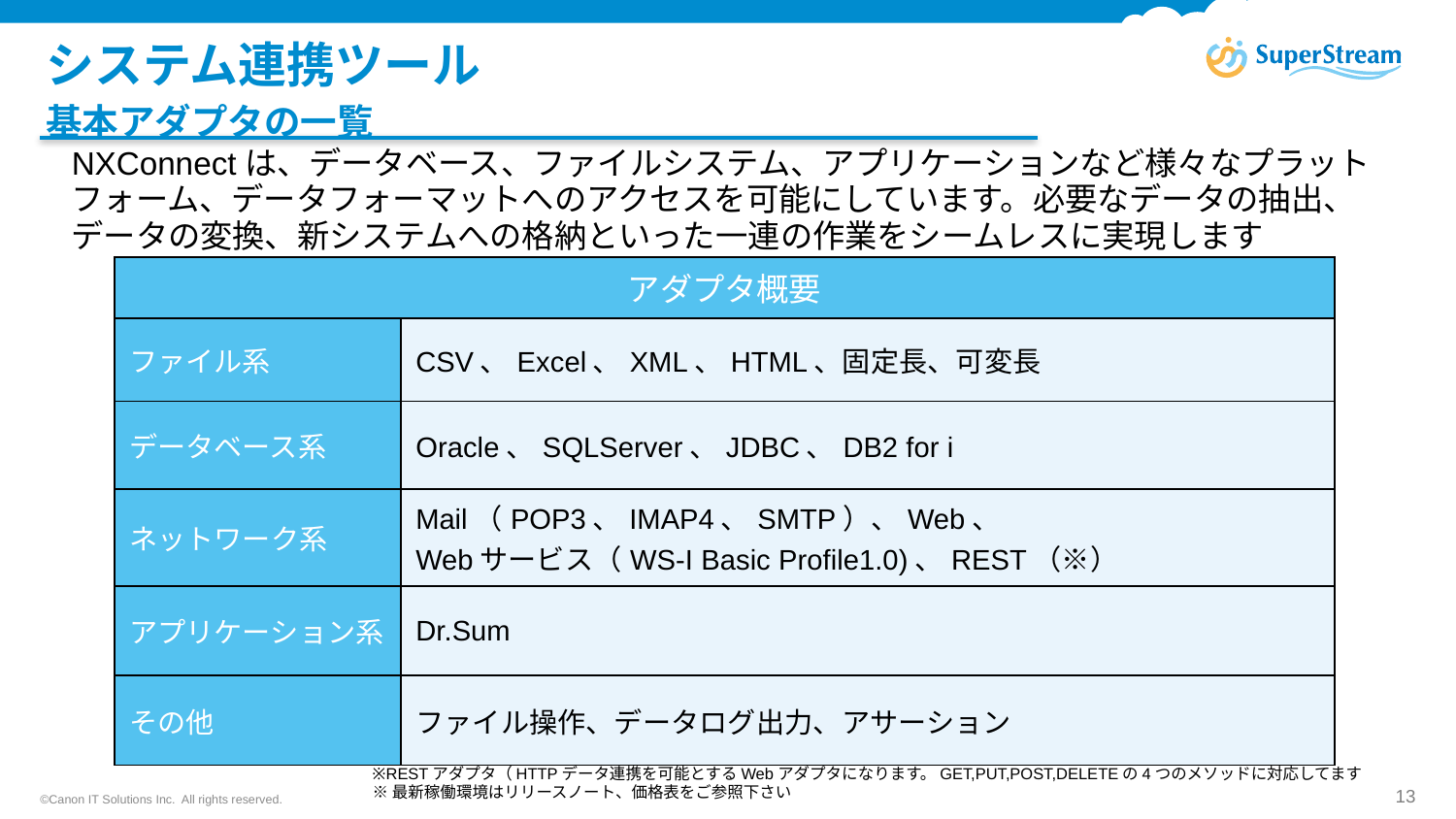

# システム連携ツール
基本アダプタの一覧
NXConnectは、データベース、ファイルシステム、アプリケーションなど様々なプラットフォーム、データフォーマットへのアクセスを可能にしています。必要なデータの抽出、データの変換、新システムへの格納といった一連の作業をシームレスに実現します

| アダプタ概要 |  |
| --- | --- |
| ファイル系 | CSV、Excel、XML、HTML、固定長、可変長 |
| データベース系 | Oracle、SQLServer、JDBC、DB2 for i |
| ネットワーク系 | Mail（POP3、IMAP4、SMTP）、Web、 Webサービス（WS-I Basic Profile1.0)、REST（※） |
| アプリケーション系 | Dr.Sum |
| その他 | ファイル操作、データログ出力、アサーション |
※RESTアダプタ（HTTPデータ連携を可能とするWebアダプタになります。GET,PUT,POST,DELETEの4つのメソッドに対応してます
※最新稼働環境はリリースノート、価格表をご参照下さい
©Canon IT Solutions Inc.  All rights reserved.
13